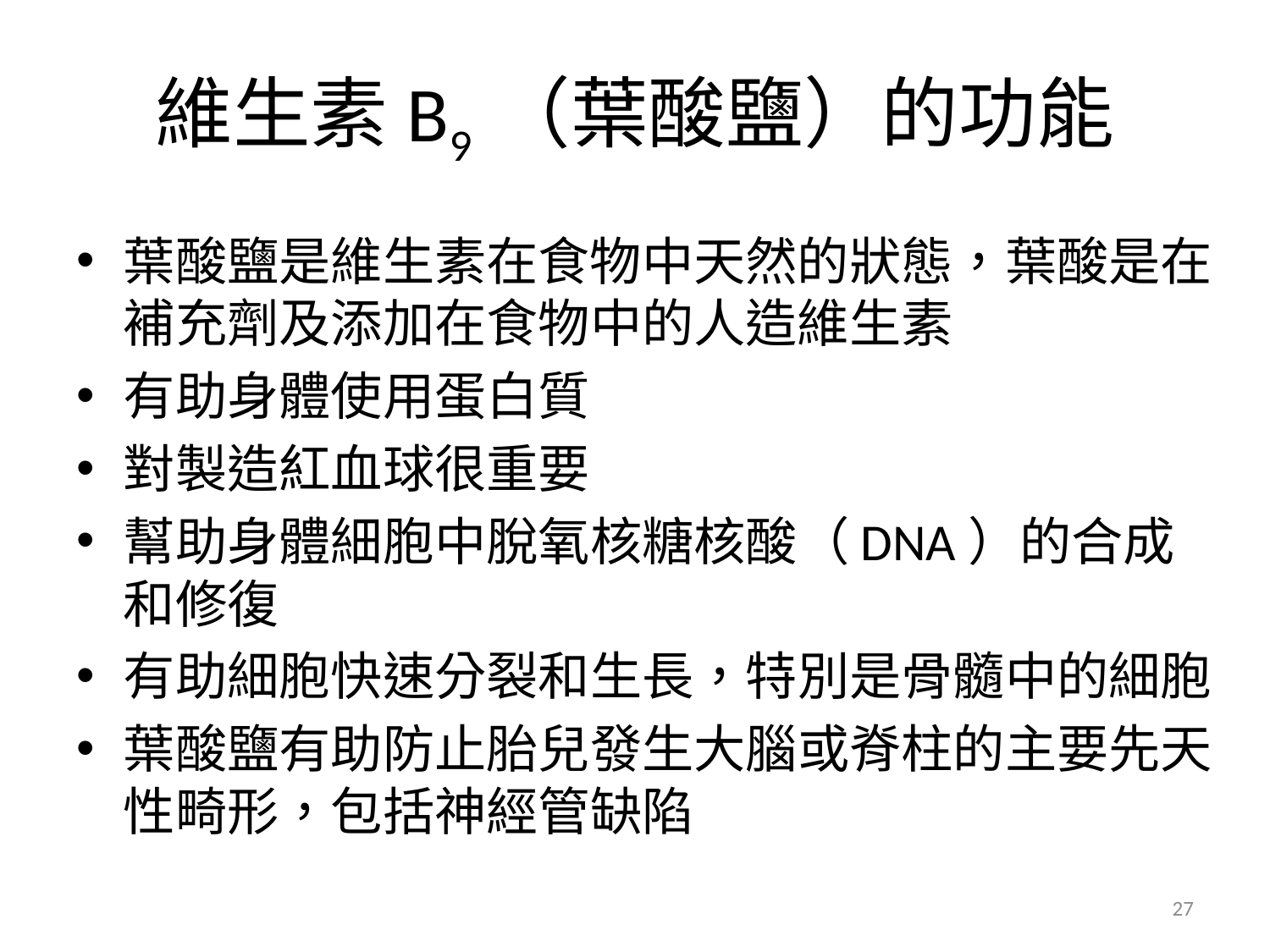

# 維生素B9 （葉酸鹽）的功能
葉酸鹽是維生素在食物中天然的狀態，葉酸是在補充劑及添加在食物中的人造維生素
有助身體使用蛋白質
對製造紅血球很重要
幫助身體細胞中脫氧核糖核酸（DNA）的合成和修復
有助細胞快速分裂和生長，特別是骨髓中的細胞
葉酸鹽有助防止胎兒發生大腦或脊柱的主要先天性畸形，包括神經管缺陷
27